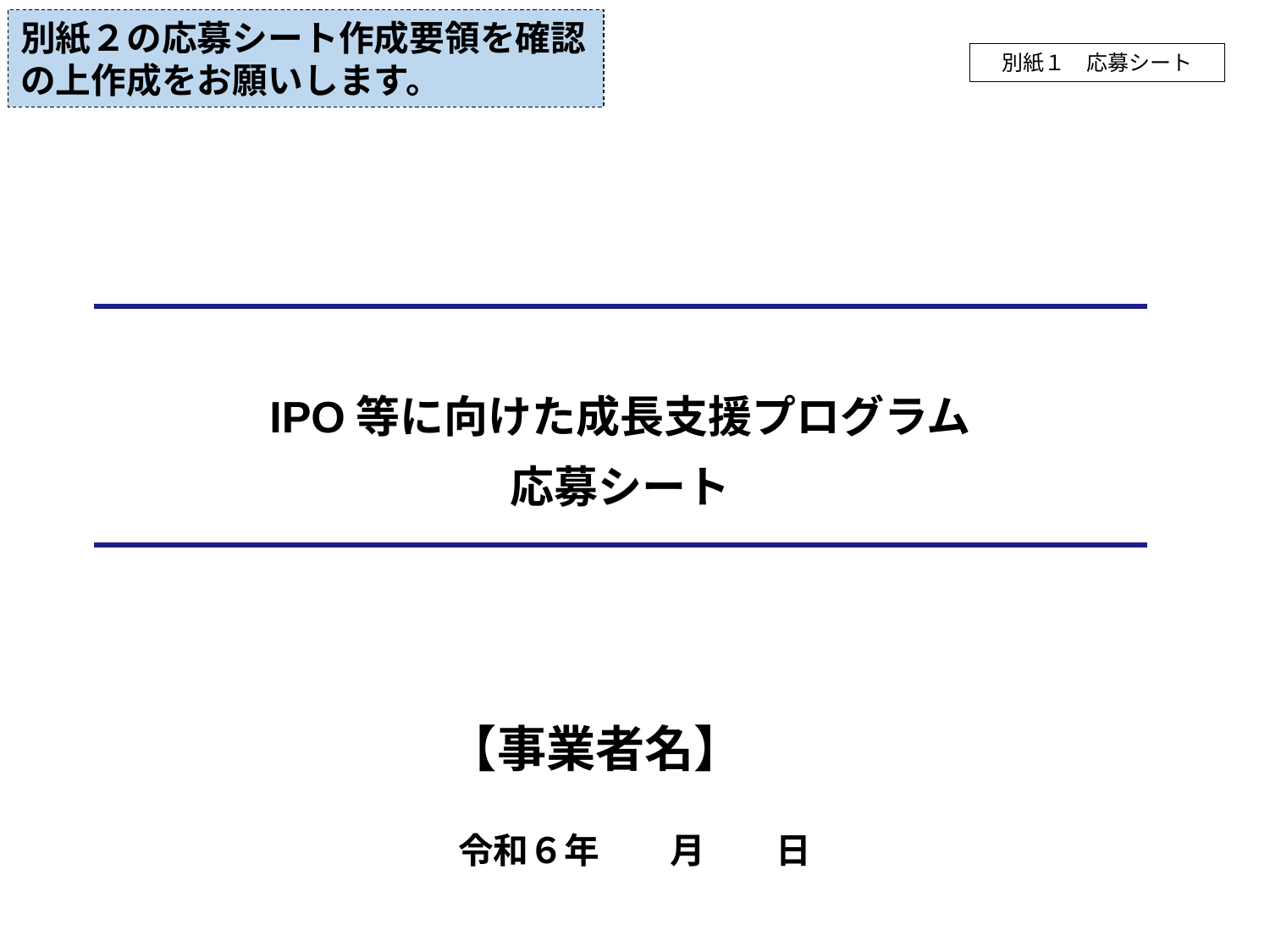

別紙２の応募シート作成要領を確認の上作成をお願いします。
別紙１　応募シート
IPO等に向けた成長支援プログラム
応募シート

# 【事業者名】
令和６年　　月　　日